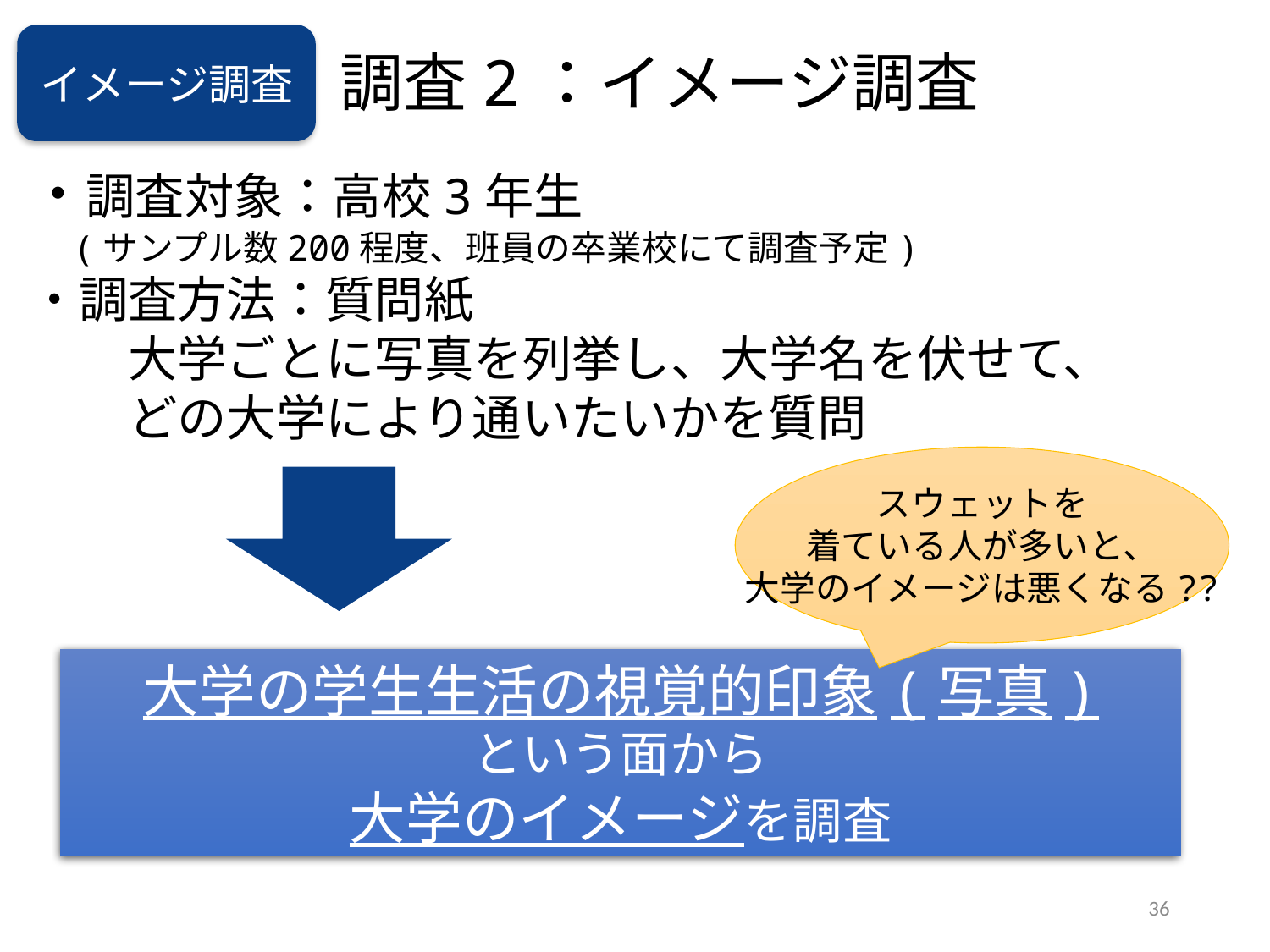

イメージ調査
調査2：イメージ調査
・調査対象：高校3年生
　(サンプル数200程度、班員の卒業校にて調査予定)
・調査方法：質問紙
　　大学ごとに写真を列挙し、大学名を伏せて、
　　どの大学により通いたいかを質問

スウェットを
着ている人が多いと、
大学のイメージは悪くなる??
大学の学生生活の視覚的印象(写真)
という面から
大学のイメージを調査
36